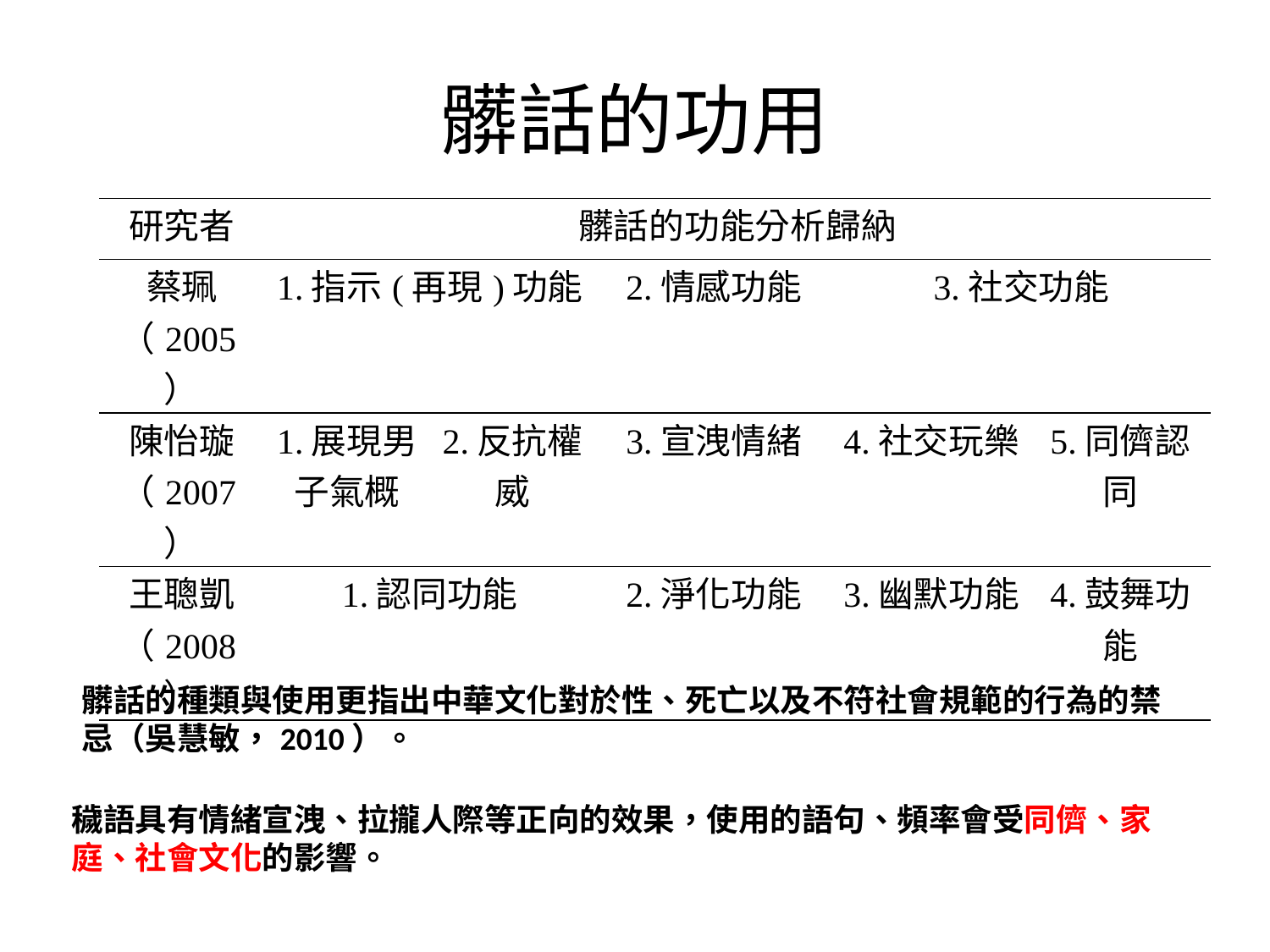

# 髒話的功用
| 研究者 | 髒話的功能分析歸納 |  |  |  |  |
| --- | --- | --- | --- | --- | --- |
| 蔡珮（2005） | 1.指示(再現)功能 |  | 2.情感功能 | 3.社交功能 |  |
| 陳怡璇（2007） | 1.展現男子氣概 | 2.反抗權威 | 3.宣洩情緒 | 4.社交玩樂 | 5.同儕認同 |
| 王聰凱（2008） | 1.認同功能 |  | 2.淨化功能 | 3.幽默功能 | 4.鼓舞功能 |
髒話的種類與使用更指出中華文化對於性、死亡以及不符社會規範的行為的禁忌（吳慧敏，2010）。
穢語具有情緒宣洩、拉攏人際等正向的效果，使用的語句、頻率會受同儕、家庭、社會文化的影響。